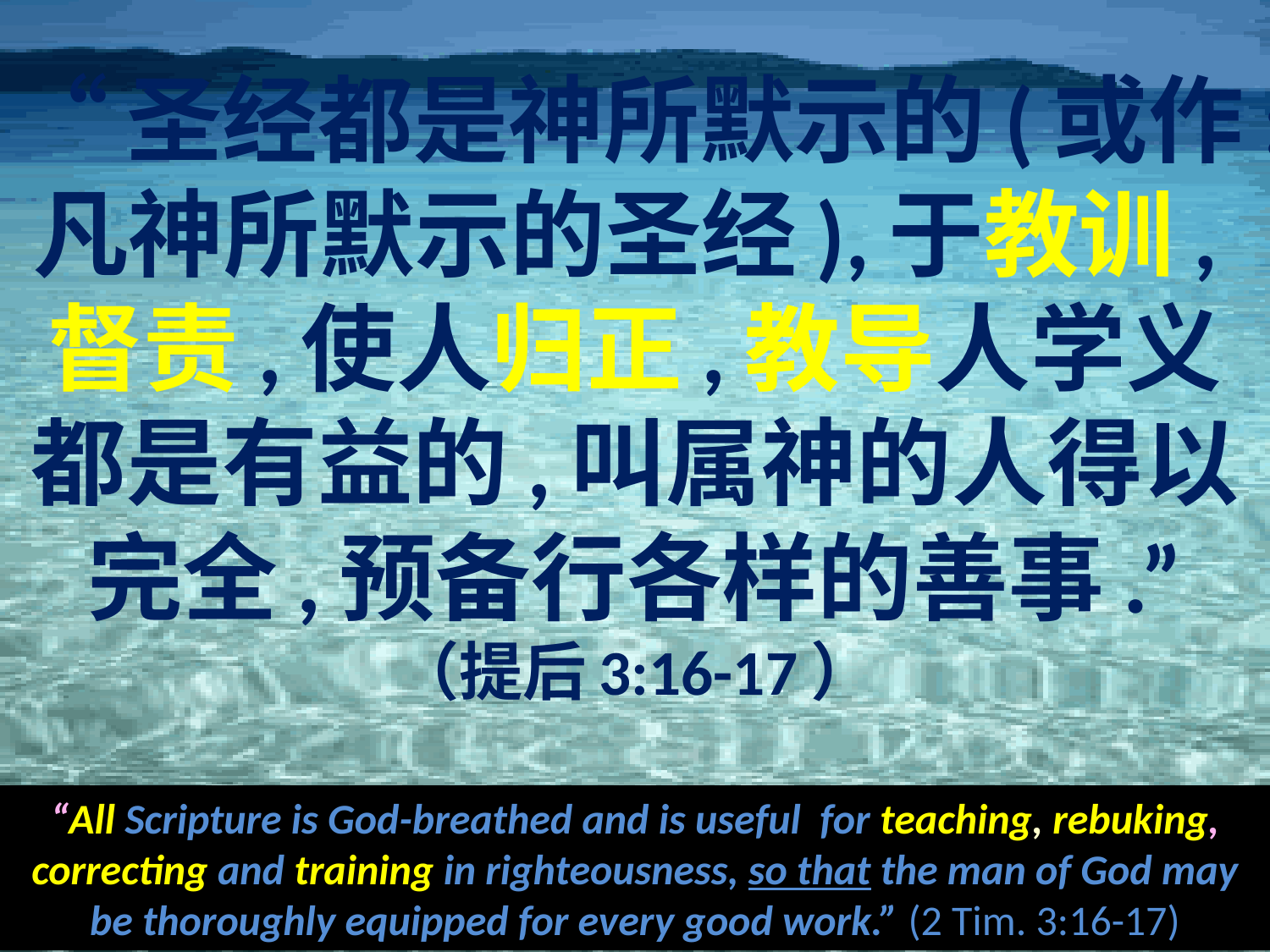

# “圣经都是神所默示的(或作:凡神所默示的圣经),于教训,督责,使人归正,教导人学义都是有益的,叫属神的人得以完全,预备行各样的善事.” （提后3:16-17）

“All Scripture is God-breathed and is useful  for teaching, rebuking, correcting and training in righteousness, so that the man of God may be thoroughly equipped for every good work.” (2 Tim. 3:16-17)